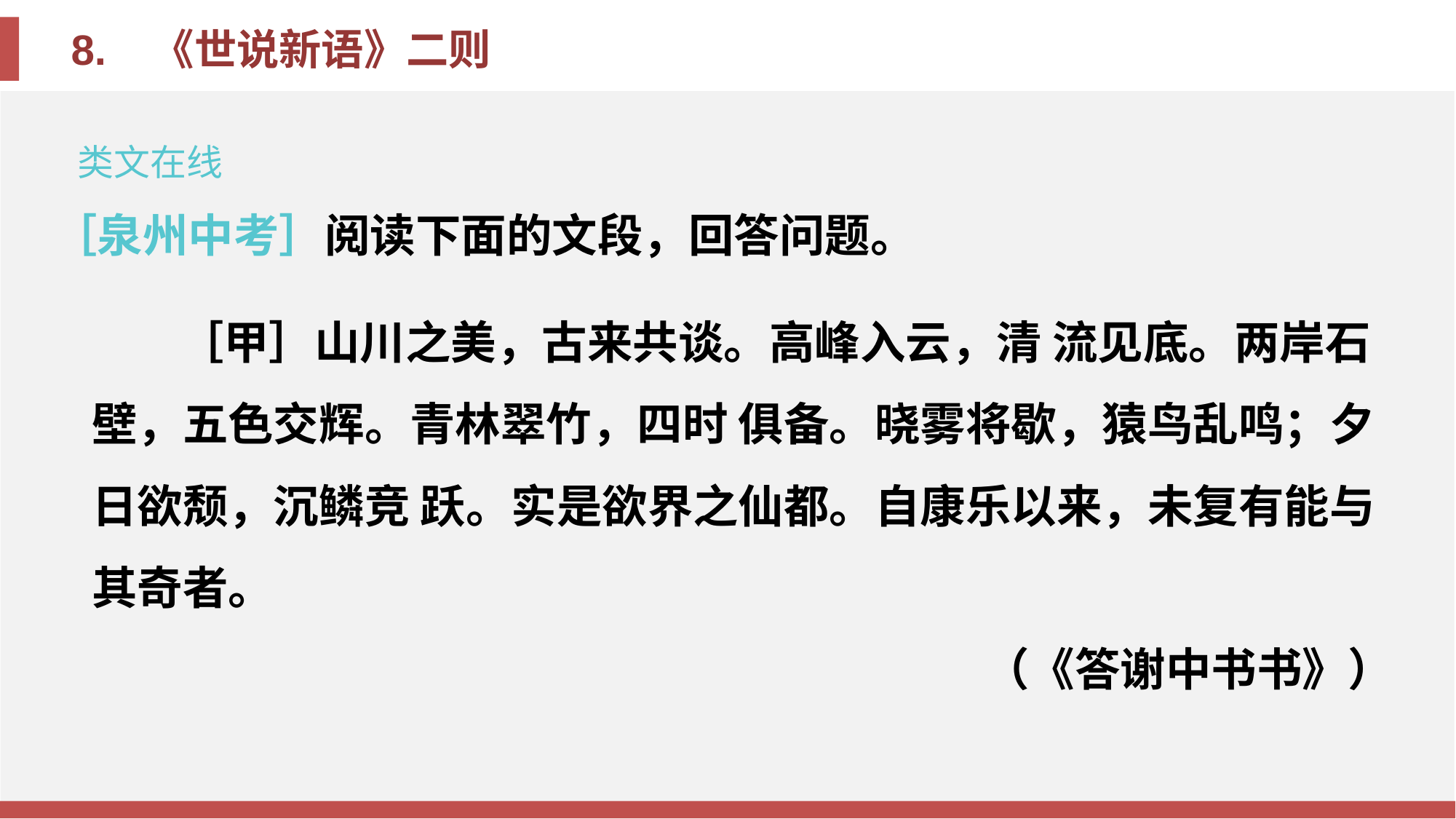

类文在线
［泉州中考］阅读下面的文段，回答问题。
［甲］山川之美，古来共谈。高峰入云，清 流见底。两岸石壁，五色交辉。青林翠竹，四时 俱备。晓雾将歇，猿鸟乱鸣；夕日欲颓，沉鳞竞 跃。实是欲界之仙都。自康乐以来，未复有能与 其奇者。
（《答谢中书书》）